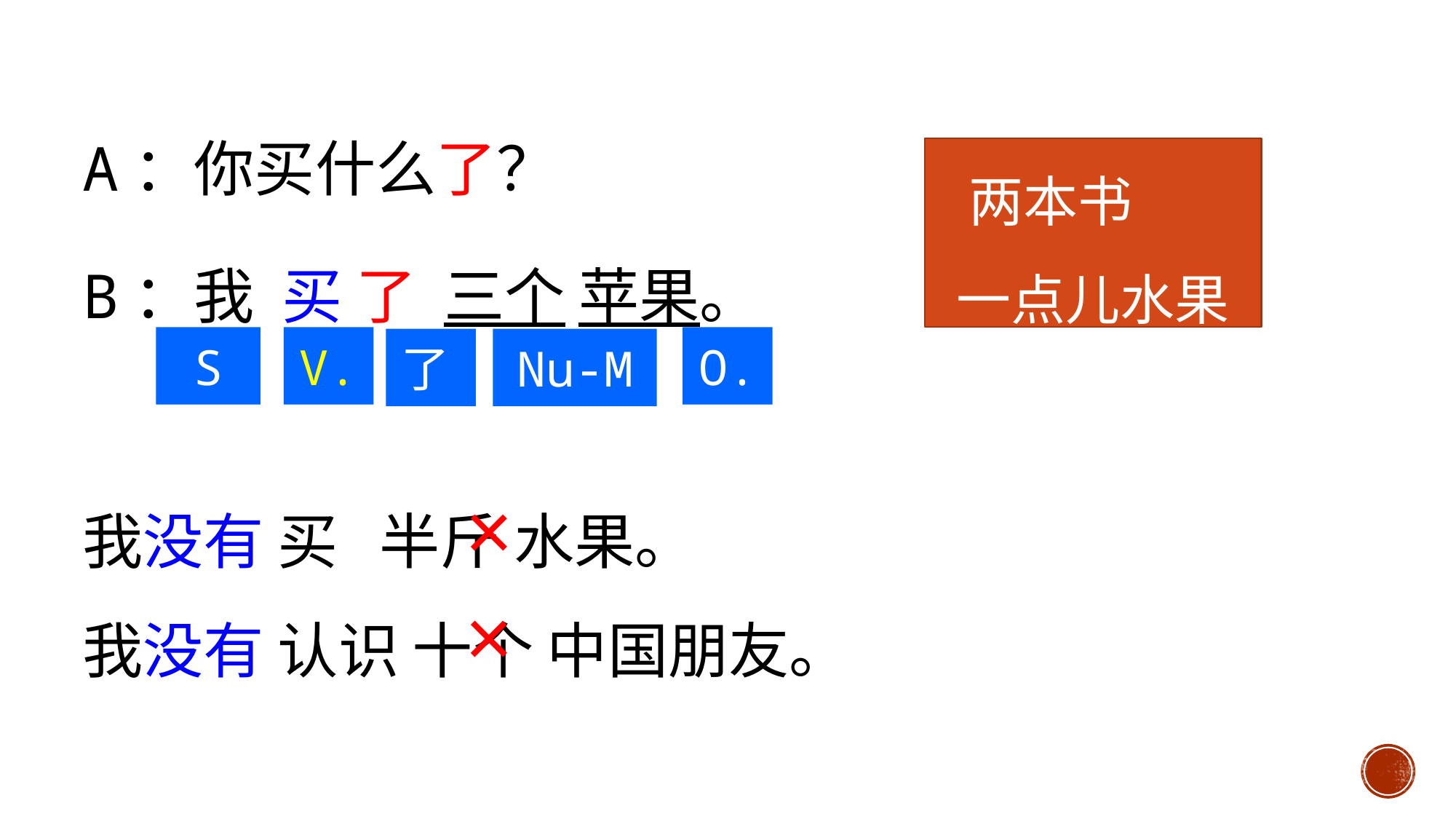

A：你买什么了？
B：我  买 了  三个 苹果。
 两本书
一点儿水果
S
V.
O.
了
Nu-M
我没有 买   半斤 水果。
我没有 认识 十个 中国朋友。
×
×